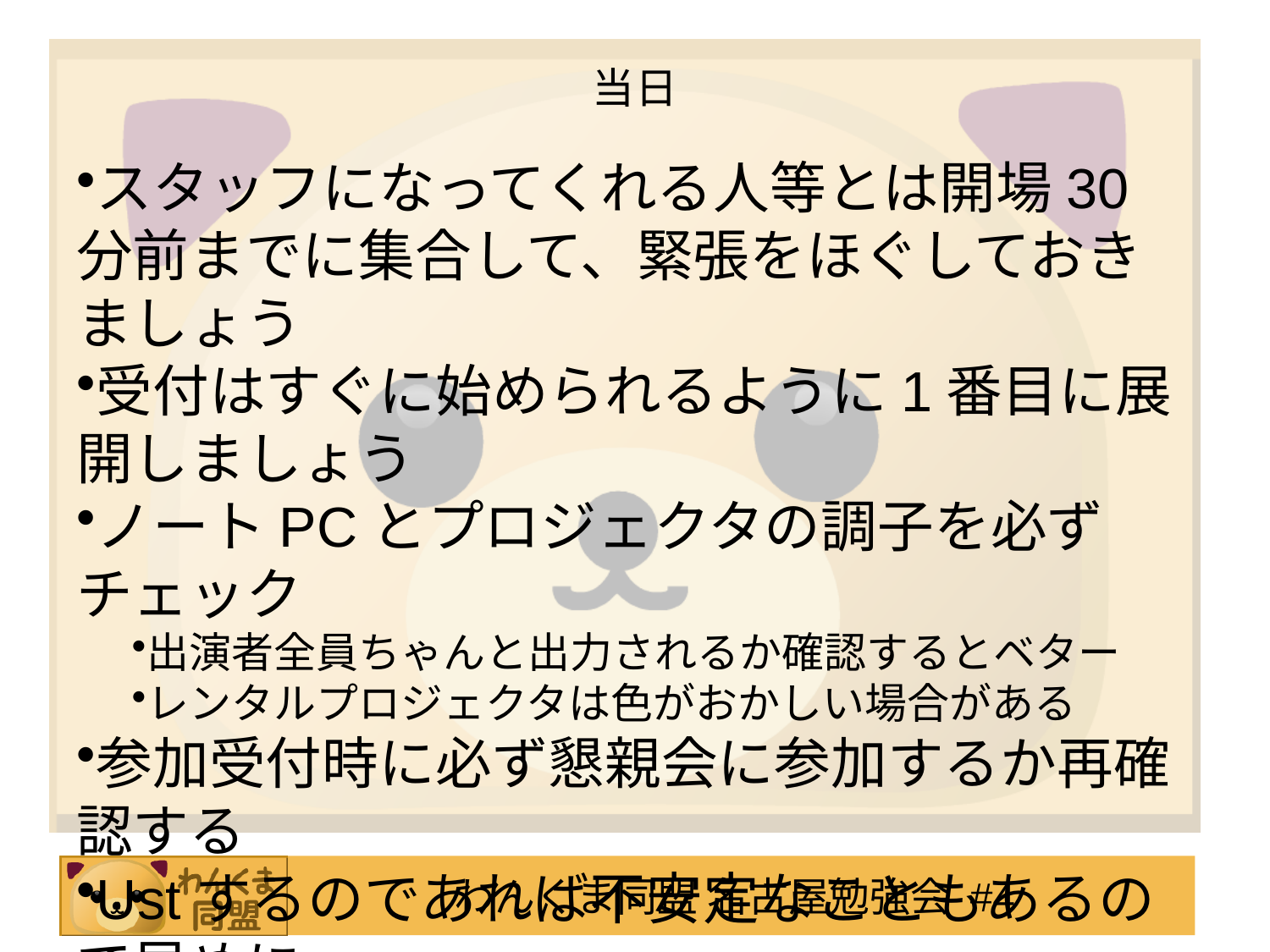

# 当日
スタッフになってくれる人等とは開場30分前までに集合して、緊張をほぐしておきましょう
受付はすぐに始められるように1番目に展開しましょう
ノートPCとプロジェクタの調子を必ずチェック
出演者全員ちゃんと出力されるか確認するとベター
レンタルプロジェクタは色がおかしい場合がある
参加受付時に必ず懇親会に参加するか再確認する
Ustするのであれば不安定なこともあるので早めに